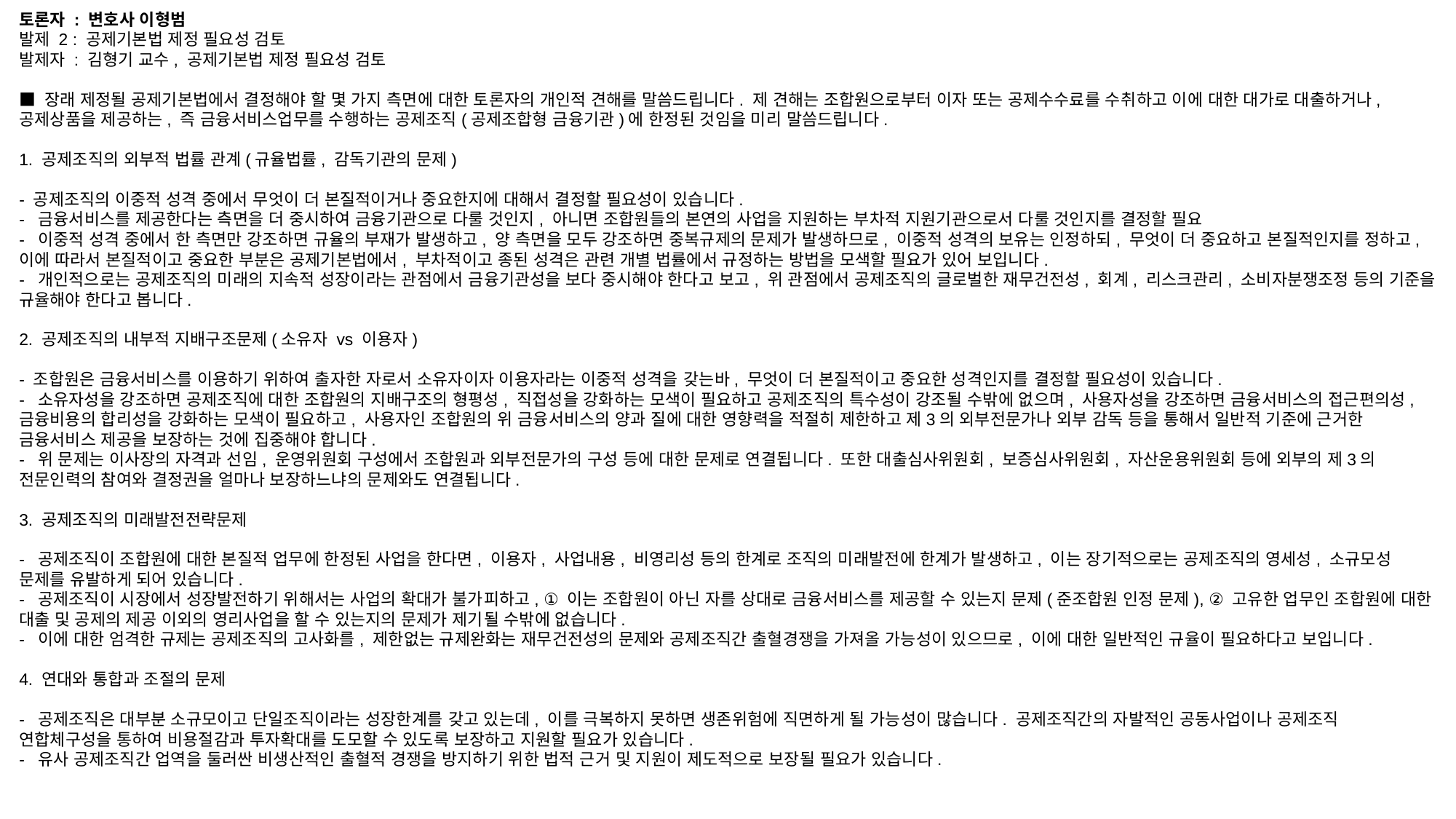

토론자 : 변호사 이형범
발제 2 : 공제기본법 제정 필요성 검토
발제자 : 김형기 교수, 공제기본법 제정 필요성 검토

■ 장래 제정될 공제기본법에서 결정해야 할 몇 가지 측면에 대한 토론자의 개인적 견해를 말씀드립니다. 제 견해는 조합원으로부터 이자 또는 공제수수료를 수취하고 이에 대한 대가로 대출하거나, 공제상품을 제공하는, 즉 금융서비스업무를 수행하는 공제조직(공제조합형 금융기관)에 한정된 것임을 미리 말씀드립니다.

1. 공제조직의 외부적 법률 관계(규율법률, 감독기관의 문제)

- 공제조직의 이중적 성격 중에서 무엇이 더 본질적이거나 중요한지에 대해서 결정할 필요성이 있습니다.
-  금융서비스를 제공한다는 측면을 더 중시하여 금융기관으로 다룰 것인지, 아니면 조합원들의 본연의 사업을 지원하는 부차적 지원기관으로서 다룰 것인지를 결정할 필요
-  이중적 성격 중에서 한 측면만 강조하면 규율의 부재가 발생하고, 양 측면을 모두 강조하면 중복규제의 문제가 발생하므로, 이중적 성격의 보유는 인정하되, 무엇이 더 중요하고 본질적인지를 정하고, 이에 따라서 본질적이고 중요한 부분은 공제기본법에서, 부차적이고 종된 성격은 관련 개별 법률에서 규정하는 방법을 모색할 필요가 있어 보입니다.
-  개인적으로는 공제조직의 미래의 지속적 성장이라는 관점에서 금융기관성을 보다 중시해야 한다고 보고, 위 관점에서 공제조직의 글로벌한 재무건전성, 회계, 리스크관리, 소비자분쟁조정 등의 기준을 규율해야 한다고 봅니다.

2. 공제조직의 내부적 지배구조문제(소유자 vs 이용자)

- 조합원은 금융서비스를 이용하기 위하여 출자한 자로서 소유자이자 이용자라는 이중적 성격을 갖는바, 무엇이 더 본질적이고 중요한 성격인지를 결정할 필요성이 있습니다.
-  소유자성을 강조하면 공제조직에 대한 조합원의 지배구조의 형평성, 직접성을 강화하는 모색이 필요하고 공제조직의 특수성이 강조될 수밖에 없으며, 사용자성을 강조하면 금융서비스의 접근편의성, 금융비용의 합리성을 강화하는 모색이 필요하고, 사용자인 조합원의 위 금융서비스의 양과 질에 대한 영향력을 적절히 제한하고 제3의 외부전문가나 외부 감독 등을 통해서 일반적 기준에 근거한 금융서비스 제공을 보장하는 것에 집중해야 합니다.
-  위 문제는 이사장의 자격과 선임, 운영위원회 구성에서 조합원과 외부전문가의 구성 등에 대한 문제로 연결됩니다. 또한 대출심사위원회, 보증심사위원회, 자산운용위원회 등에 외부의 제3의 전문인력의 참여와 결정권을 얼마나 보장하느냐의 문제와도 연결됩니다.

3. 공제조직의 미래발전전략문제

-  공제조직이 조합원에 대한 본질적 업무에 한정된 사업을 한다면, 이용자, 사업내용, 비영리성 등의 한계로 조직의 미래발전에 한계가 발생하고, 이는 장기적으로는 공제조직의 영세성, 소규모성 문제를 유발하게 되어 있습니다.
-  공제조직이 시장에서 성장발전하기 위해서는 사업의 확대가 불가피하고, ① 이는 조합원이 아닌 자를 상대로 금융서비스를 제공할 수 있는지 문제(준조합원 인정 문제), ② 고유한 업무인 조합원에 대한 대출 및 공제의 제공 이외의 영리사업을 할 수 있는지의 문제가 제기될 수밖에 없습니다.
-  이에 대한 엄격한 규제는 공제조직의 고사화를, 제한없는 규제완화는 재무건전성의 문제와 공제조직간 출혈경쟁을 가져올 가능성이 있으므로, 이에 대한 일반적인 규율이 필요하다고 보입니다.

4. 연대와 통합과 조절의 문제

-  공제조직은 대부분 소규모이고 단일조직이라는 성장한계를 갖고 있는데, 이를 극복하지 못하면 생존위험에 직면하게 될 가능성이 많습니다. 공제조직간의 자발적인 공동사업이나 공제조직 연합체구성을 통하여 비용절감과 투자확대를 도모할 수 있도록 보장하고 지원할 필요가 있습니다.
-  유사 공제조직간 업역을 둘러싼 비생산적인 출혈적 경쟁을 방지하기 위한 법적 근거 및 지원이 제도적으로 보장될 필요가 있습니다.